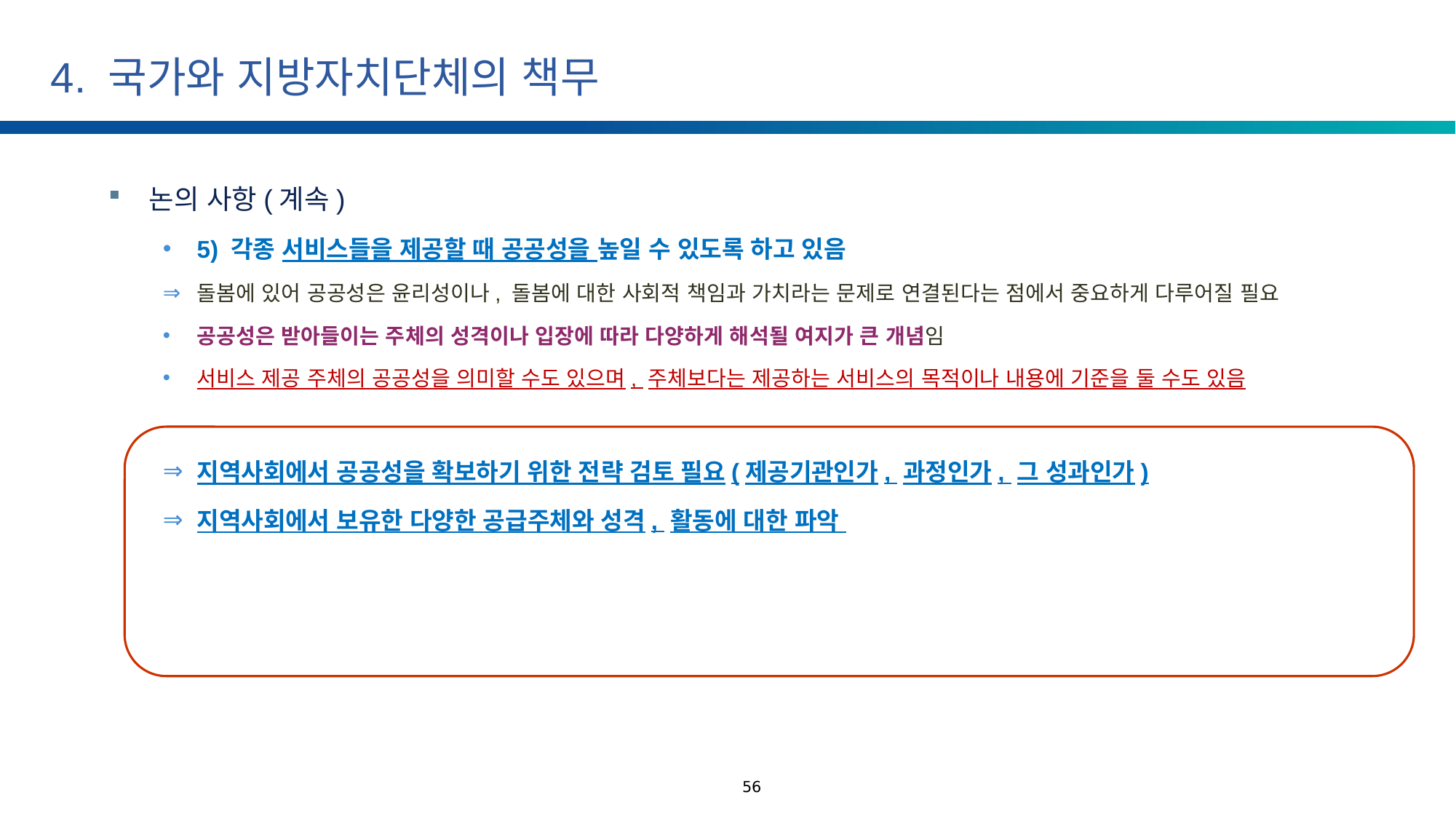

# 4. 국가와 지방자치단체의 책무
논의 사항(계속)
5) 각종 서비스들을 제공할 때 공공성을 높일 수 있도록 하고 있음
돌봄에 있어 공공성은 윤리성이나, 돌봄에 대한 사회적 책임과 가치라는 문제로 연결된다는 점에서 중요하게 다루어질 필요
공공성은 받아들이는 주체의 성격이나 입장에 따라 다양하게 해석될 여지가 큰 개념임
서비스 제공 주체의 공공성을 의미할 수도 있으며, 주체보다는 제공하는 서비스의 목적이나 내용에 기준을 둘 수도 있음

지역사회에서 공공성을 확보하기 위한 전략 검토 필요(제공기관인가, 과정인가, 그 성과인가)
지역사회에서 보유한 다양한 공급주체와 성격, 활동에 대한 파악

56